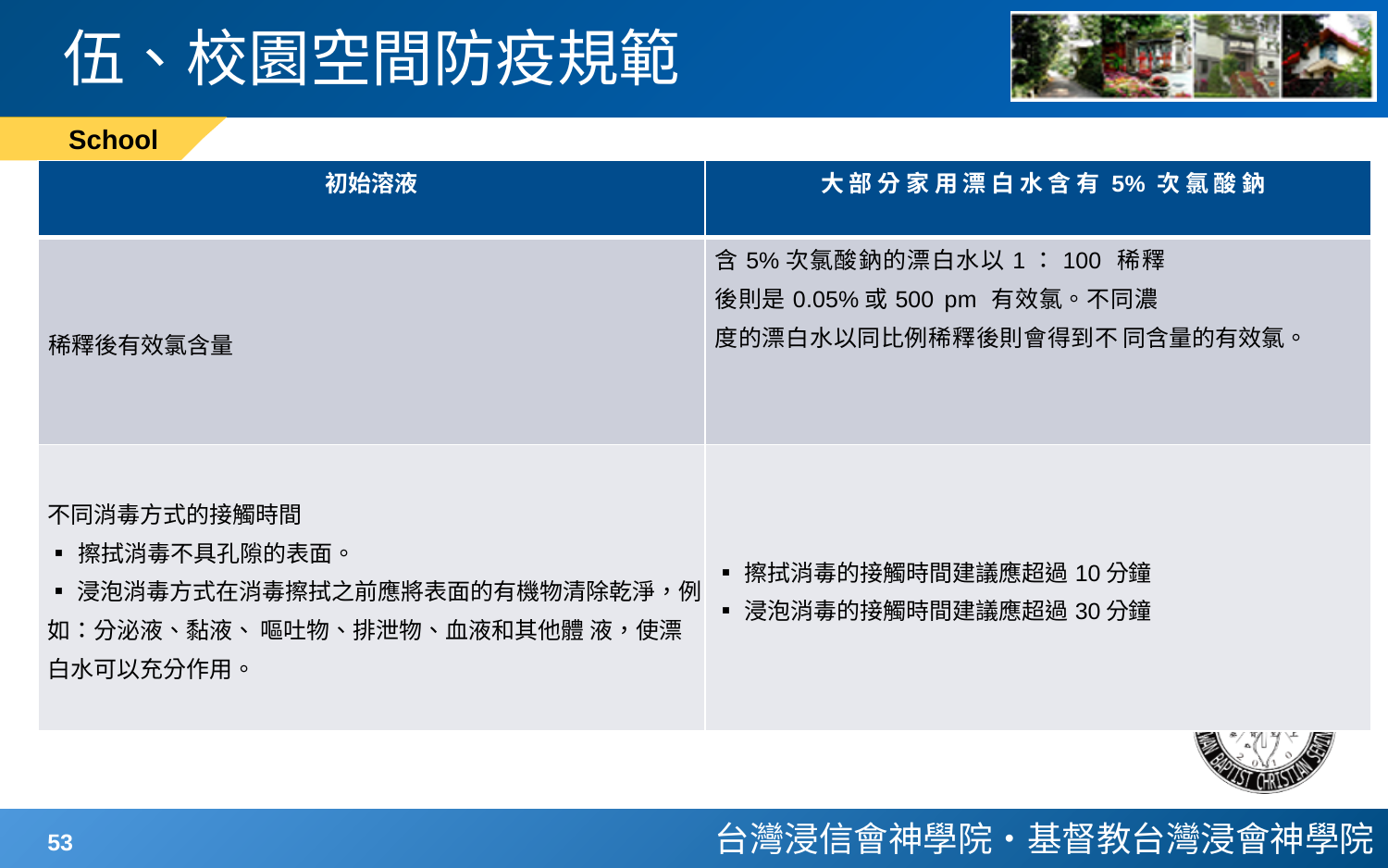

# 伍、校園空間防疫規範
School
| 初始溶液 | 大 部 分 家 用 漂 白 水 含 有 5% 次 氯 酸 鈉 |
| --- | --- |
| 稀釋後有效氯含量 | 含5%次氯酸鈉的漂白水以1：100 稀釋 後則是0.05%或500 pm 有效氯。不同濃 度的漂白水以同比例稀釋後則會得到不 同含量的有效氯。 |
| 不同消毒方式的接觸時間 ▪擦拭消毒不具孔隙的表面。 ▪浸泡消毒方式在消毒擦拭之前應將表面的有機物清除乾淨，例如：分泌液、黏液、 嘔吐物、排泄物、血液和其他體 液，使漂白水可以充分作用。 | ▪擦拭消毒的接觸時間建議應超過10分鐘 ▪浸泡消毒的接觸時間建議應超過30分鐘 |